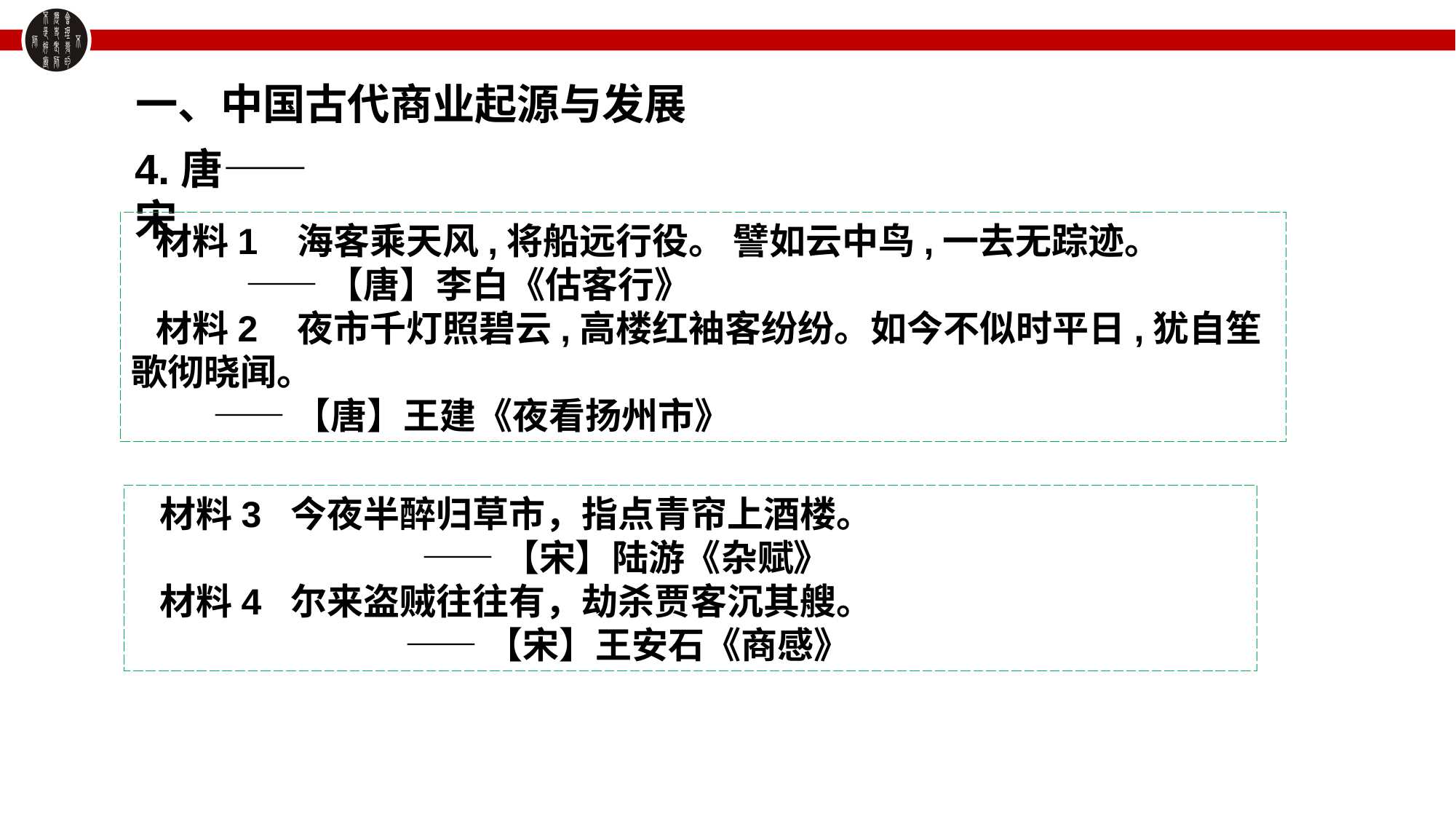

一、中国古代商业起源与发展
4.唐——宋
  材料1   海客乘天风,将船远行役。 譬如云中鸟,一去无踪迹。
              ——【唐】李白《估客行》
  材料2   夜市千灯照碧云,高楼红袖客纷纷。如今不似时平日,犹自笙歌彻晓闻。
          ——【唐】王建《夜看扬州市》
  材料3  今夜半醉归草市，指点青帘上酒楼。
                                   ——【宋】陆游《杂赋》
  材料4  尔来盗贼往往有，劫杀贾客沉其艘。
                                 ——【宋】王安石《商感》